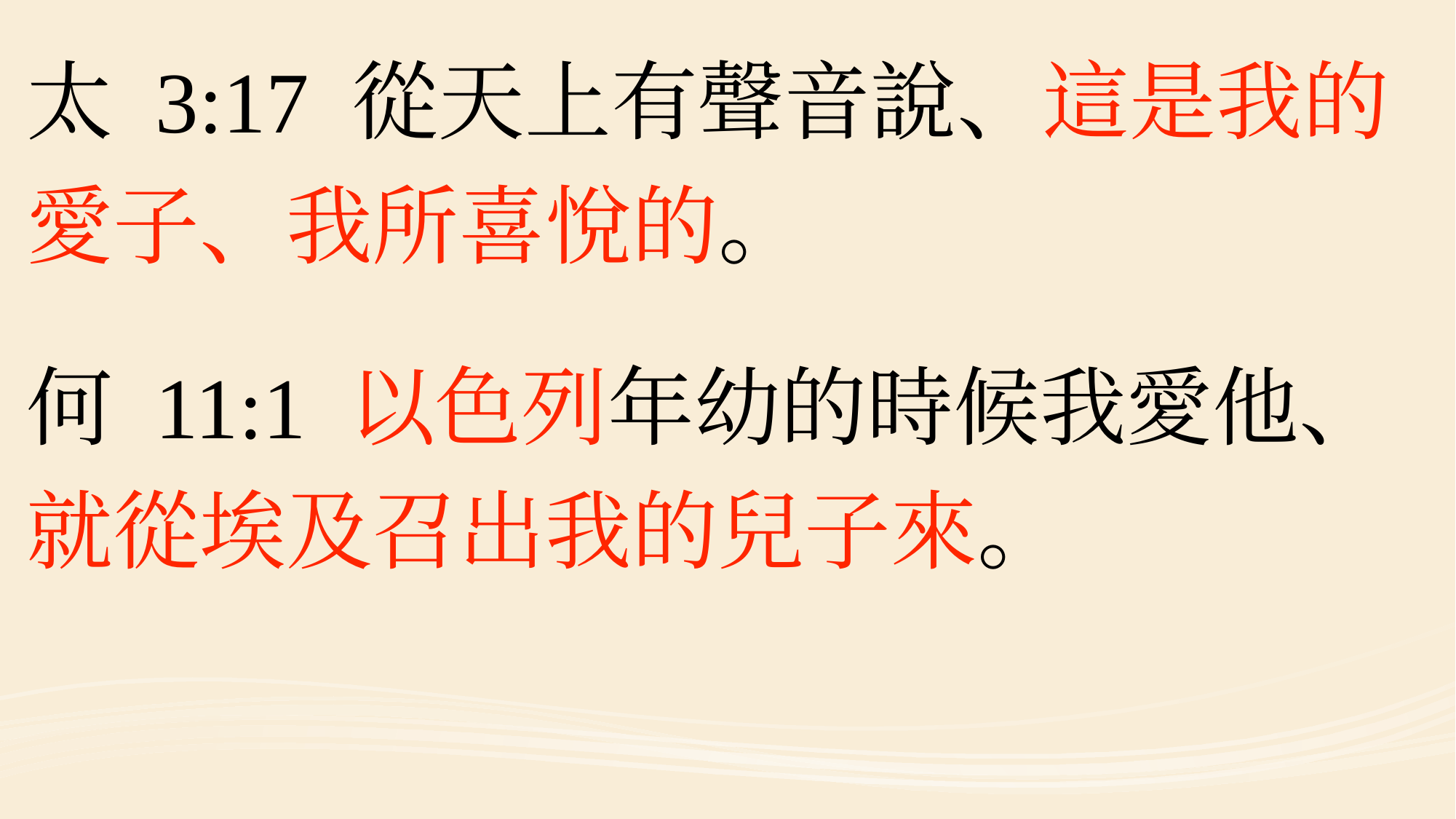

#
太 3:17 從天上有聲音說、這是我的愛子、我所喜悅的。

何 11:1 以色列年幼的時候我愛他、就從埃及召出我的兒子來。
20